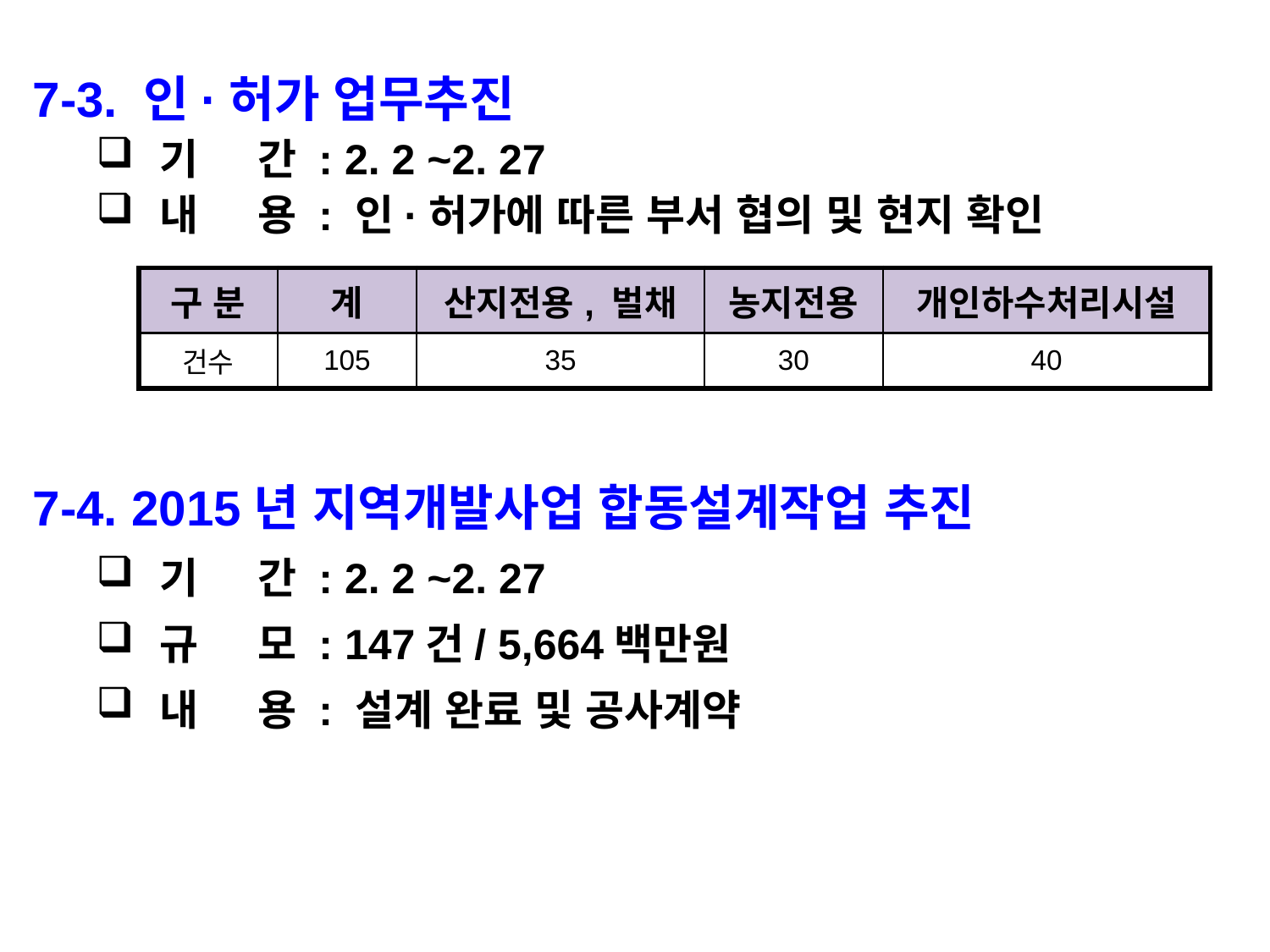

7-3. 인·허가 업무추진
기     간 : 2. 2 ~2. 27
내     용 : 인·허가에 따른 부서 협의 및 현지 확인

| 구 분 | 계 | 산지전용, 벌채 | 농지전용 | 개인하수처리시설 |
| --- | --- | --- | --- | --- |
| 건수 | 105 | 35 | 30 | 40 |

7-4. 2015년 지역개발사업 합동설계작업 추진
기     간 : 2. 2 ~2. 27
규     모 : 147건/ 5,664백만원
내     용 : 설계 완료 및 공사계약